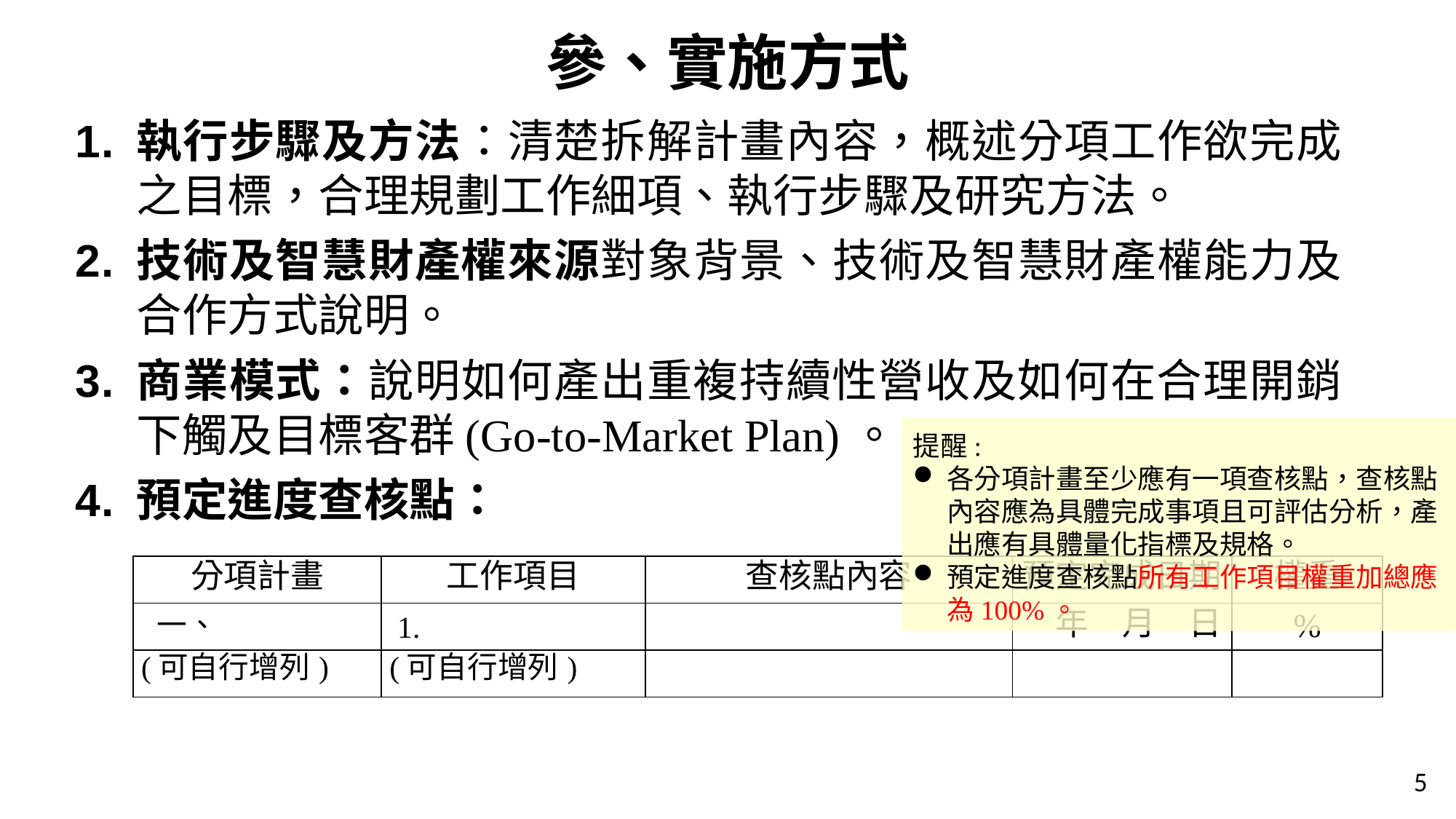

# 參、實施方式
執行步驟及方法：清楚拆解計畫內容，概述分項工作欲完成之目標，合理規劃工作細項、執行步驟及研究方法。
技術及智慧財產權來源對象背景、技術及智慧財產權能力及合作方式說明。
商業模式：說明如何產出重複持續性營收及如何在合理開銷下觸及目標客群(Go-to-Market Plan)。
預定進度查核點：
提醒:
各分項計畫至少應有一項查核點，查核點內容應為具體完成事項且可評估分析，產出應有具體量化指標及規格。
預定進度查核點所有工作項目權重加總應為100%。
| 分項計畫 | 工作項目 | 查核點內容 | 預定完成日期 | 權重 |
| --- | --- | --- | --- | --- |
| 一、 | 1. |  | 年　月　日 | % |
| (可自行增列) | (可自行增列) |  |  |  |
5